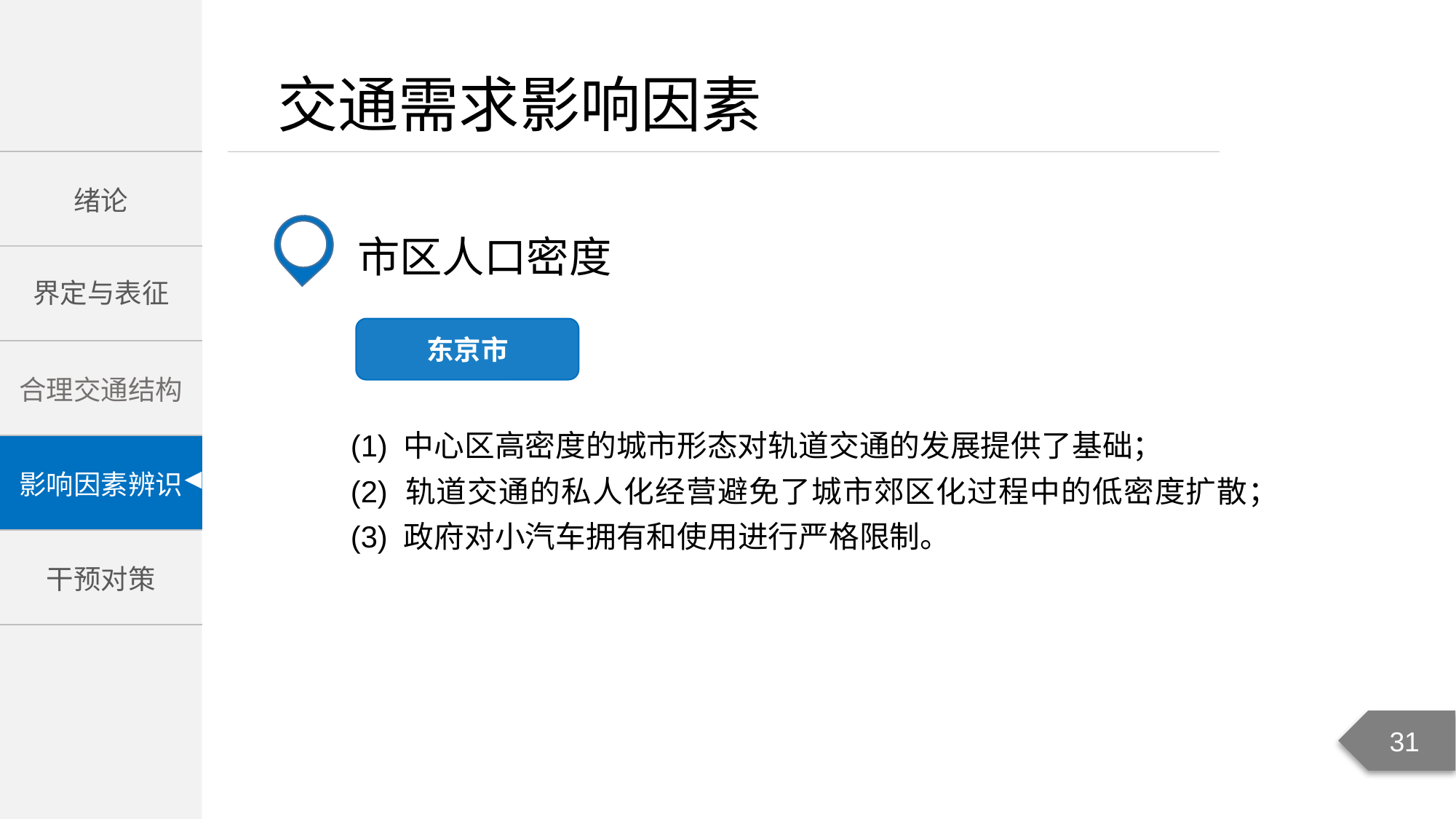

市区人口密度
东京市
(1) 中心区高密度的城市形态对轨道交通的发展提供了基础；
(2) 轨道交通的私人化经营避免了城市郊区化过程中的低密度扩散；
(3) 政府对小汽车拥有和使用进行严格限制。